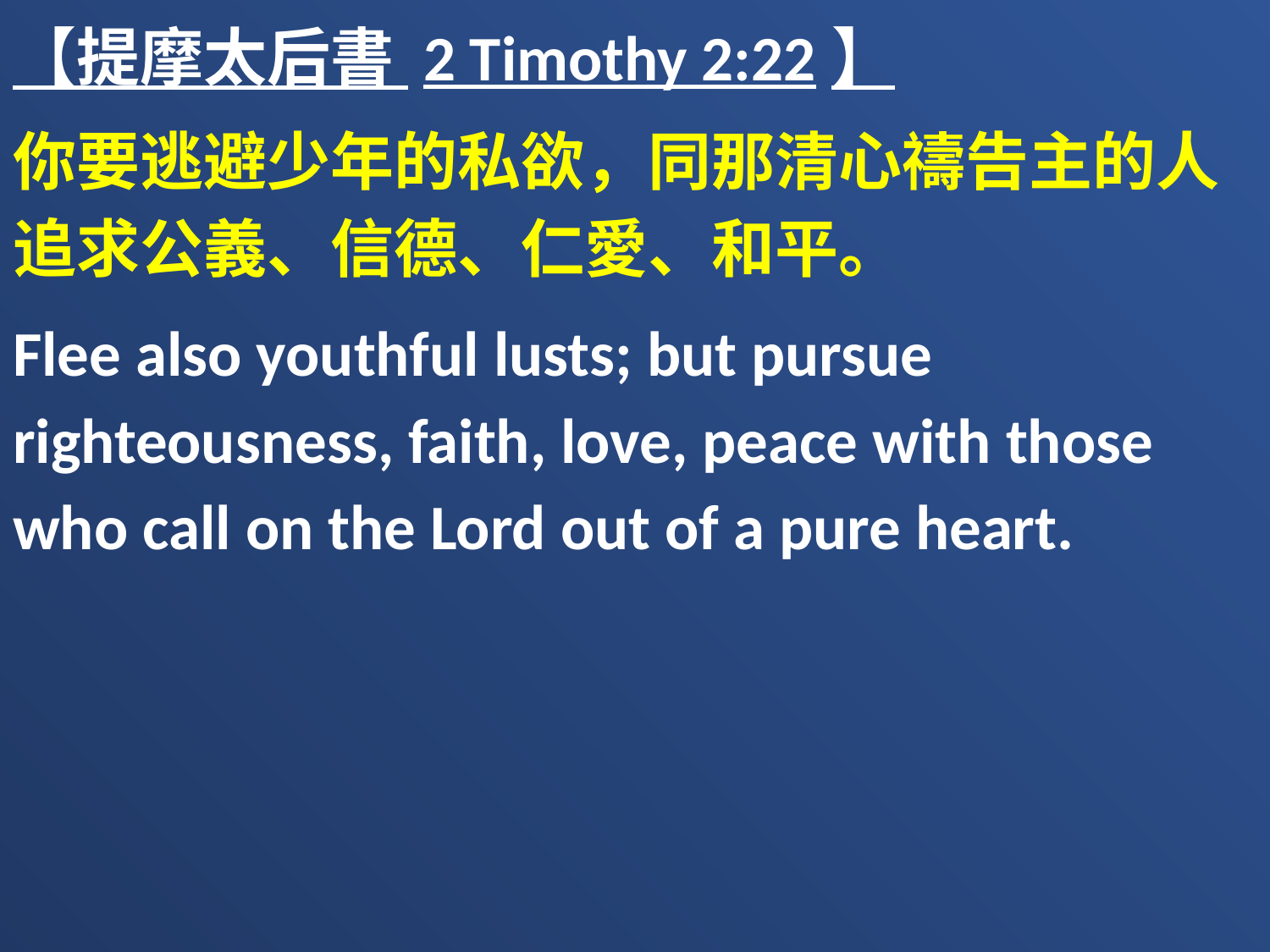

【提摩太后書 2 Timothy 2:22】
你要逃避少年的私欲，同那清心禱告主的人追求公義、信德、仁愛、和平。
Flee also youthful lusts; but pursue righteousness, faith, love, peace with those who call on the Lord out of a pure heart.